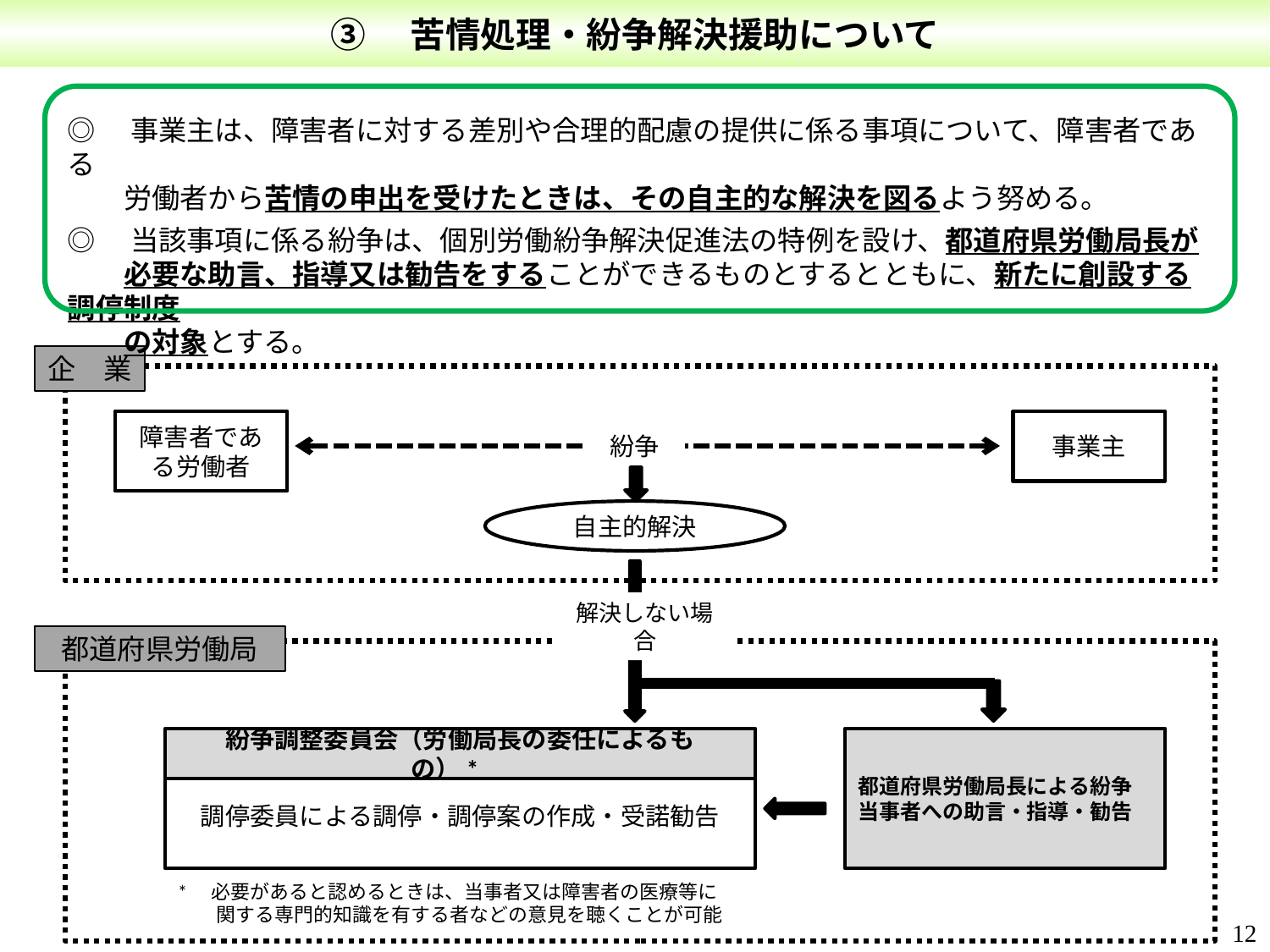

③　苦情処理・紛争解決援助について

◎　事業主は、障害者に対する差別や合理的配慮の提供に係る事項について、障害者である
　　労働者から苦情の申出を受けたときは、その自主的な解決を図るよう努める。

◎　当該事項に係る紛争は、個別労働紛争解決促進法の特例を設け、都道府県労働局長が
　　必要な助言、指導又は勧告をすることができるものとするとともに、新たに創設する調停制度
　　の対象とする。

企　業

障害者である労働者
事業主
紛争

自主的解決

解決しない場合
都道府県労働局

都道府県労働局長による紛争当事者への助言・指導・勧告
紛争調整委員会（労働局長の委任によるもの）*

調停委員による調停・調停案の作成・受諾勧告

*　必要があると認めるときは、当事者又は障害者の医療等に
　　関する専門的知識を有する者などの意見を聴くことが可能
12